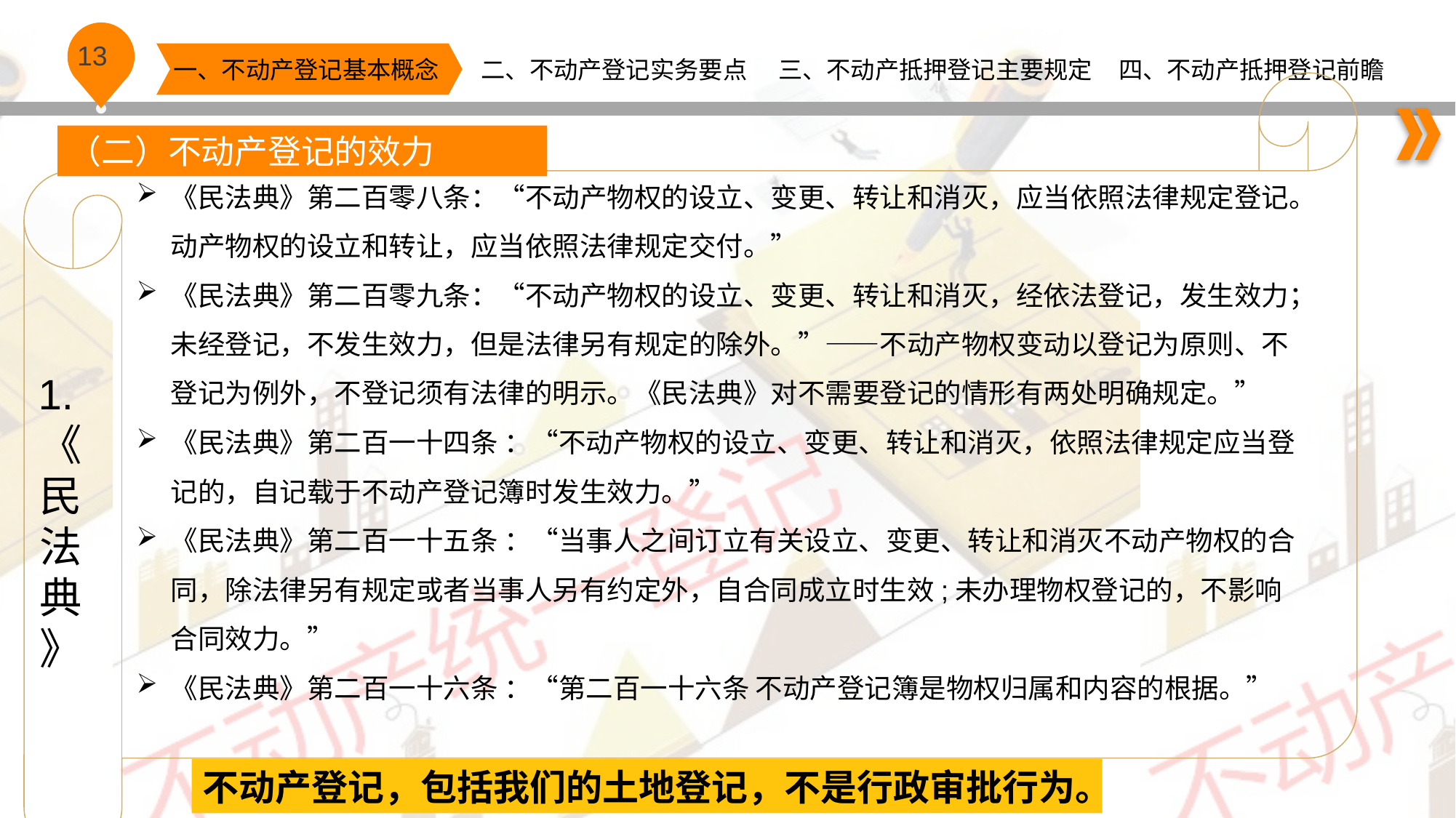

（二）不动产登记的效力

《民法典》第二百零八条：“不动产物权的设立、变更、转让和消灭，应当依照法律规定登记。动产物权的设立和转让，应当依照法律规定交付。”
《民法典》第二百零九条：“不动产物权的设立、变更、转让和消灭，经依法登记，发生效力；未经登记，不发生效力，但是法律另有规定的除外。”——不动产物权变动以登记为原则、不登记为例外，不登记须有法律的明示。《民法典》对不需要登记的情形有两处明确规定。”
《民法典》第二百一十四条 ：“不动产物权的设立、变更、转让和消灭，依照法律规定应当登记的，自记载于不动产登记簿时发生效力。”
《民法典》第二百一十五条 ：“当事人之间订立有关设立、变更、转让和消灭不动产物权的合同，除法律另有规定或者当事人另有约定外，自合同成立时生效;未办理物权登记的，不影响合同效力。”
《民法典》第二百一十六条 ：“第二百一十六条 不动产登记簿是物权归属和内容的根据。”

1.《民法典
》
不动产登记，包括我们的土地登记，不是行政审批行为。